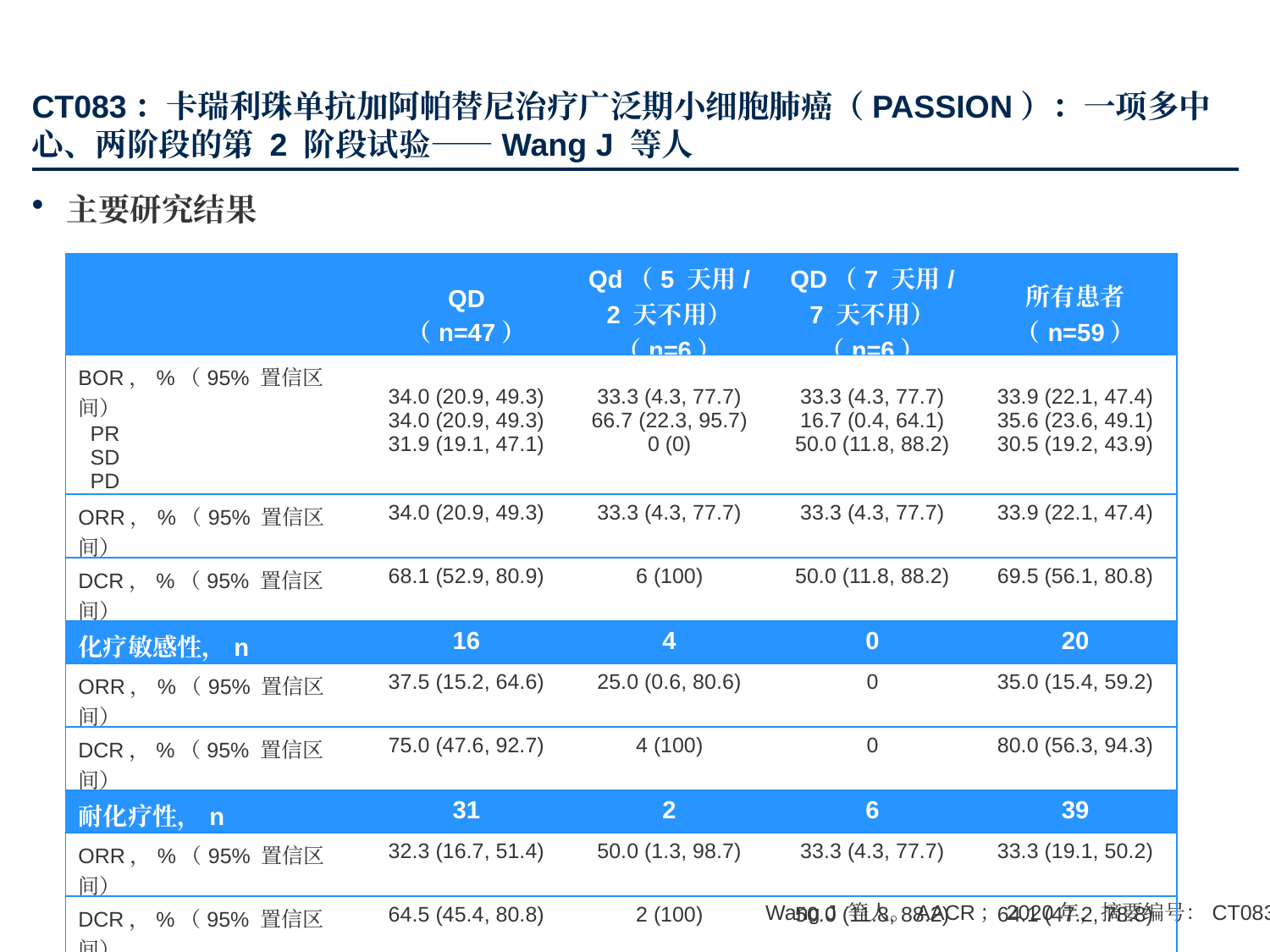

# CT083：卡瑞利珠单抗加阿帕替尼治疗广泛期小细胞肺癌（PASSION）：一项多中心、两阶段的第 2 阶段试验——Wang J 等人
主要研究结果

|  | QD （n=47） | Qd（5 天用/ 2 天不用）（n=6） | QD（7 天用/ 7 天不用）（n=6） | 所有患者（n=59） |
| --- | --- | --- | --- | --- |
| BOR，%（95% 置信区间） PR SD PD | 34.0 (20.9, 49.3) 34.0 (20.9, 49.3) 31.9 (19.1, 47.1) | 33.3 (4.3, 77.7) 66.7 (22.3, 95.7) 0 (0) | 33.3 (4.3, 77.7) 16.7 (0.4, 64.1) 50.0 (11.8, 88.2) | 33.9 (22.1, 47.4) 35.6 (23.6, 49.1) 30.5 (19.2, 43.9) |
| ORR，%（95% 置信区间） | 34.0 (20.9, 49.3) | 33.3 (4.3, 77.7) | 33.3 (4.3, 77.7) | 33.9 (22.1, 47.4) |
| DCR，%（95% 置信区间） | 68.1 (52.9, 80.9) | 6 (100) | 50.0 (11.8, 88.2) | 69.5 (56.1, 80.8) |
| 化疗敏感性，n | 16 | 4 | 0 | 20 |
| ORR，%（95% 置信区间） | 37.5 (15.2, 64.6) | 25.0 (0.6, 80.6) | 0 | 35.0 (15.4, 59.2) |
| DCR，%（95% 置信区间） | 75.0 (47.6, 92.7) | 4 (100) | 0 | 80.0 (56.3, 94.3) |
| 耐化疗性，n | 31 | 2 | 6 | 39 |
| ORR，%（95% 置信区间） | 32.3 (16.7, 51.4) | 50.0 (1.3, 98.7) | 33.3 (4.3, 77.7) | 33.3 (19.1, 50.2) |
| DCR，%（95% 置信区间） | 64.5 (45.4, 80.8) | 2 (100) | 50.0 (11.8, 88.2) | 64.1 (47.2, 78.8) |
Wang J 等人。AACR；2020年，摘要编号：CT083